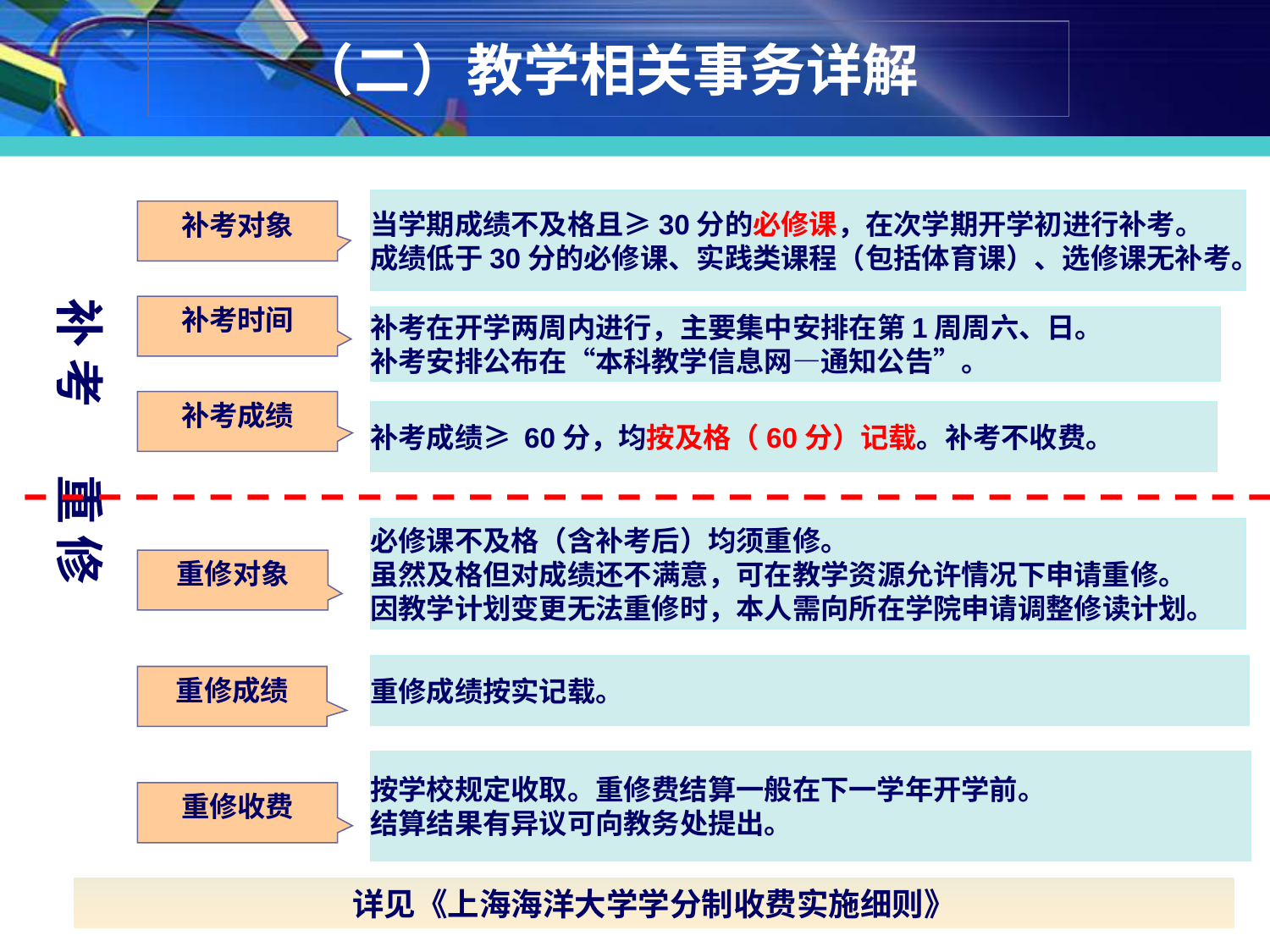

（二）教学相关事务详解
当学期成绩不及格且≥30分的必修课，在次学期开学初进行补考。
成绩低于30分的必修课、实践类课程（包括体育课）、选修课无补考。
补考对象
补 考      重 修
补考时间
补考在开学两周内进行，主要集中安排在第1周周六、日。
补考安排公布在“本科教学信息网—通知公告”。
补考成绩
补考成绩≥ 60分，均按及格（60分）记载。补考不收费。

必修课不及格（含补考后）均须重修。
虽然及格但对成绩还不满意，可在教学资源允许情况下申请重修。
因教学计划变更无法重修时，本人需向所在学院申请调整修读计划。
重修对象
重修成绩按实记载。
重修成绩
按学校规定收取。重修费结算一般在下一学年开学前。
结算结果有异议可向教务处提出。
重修收费
详见《上海海洋大学学分制收费实施细则》